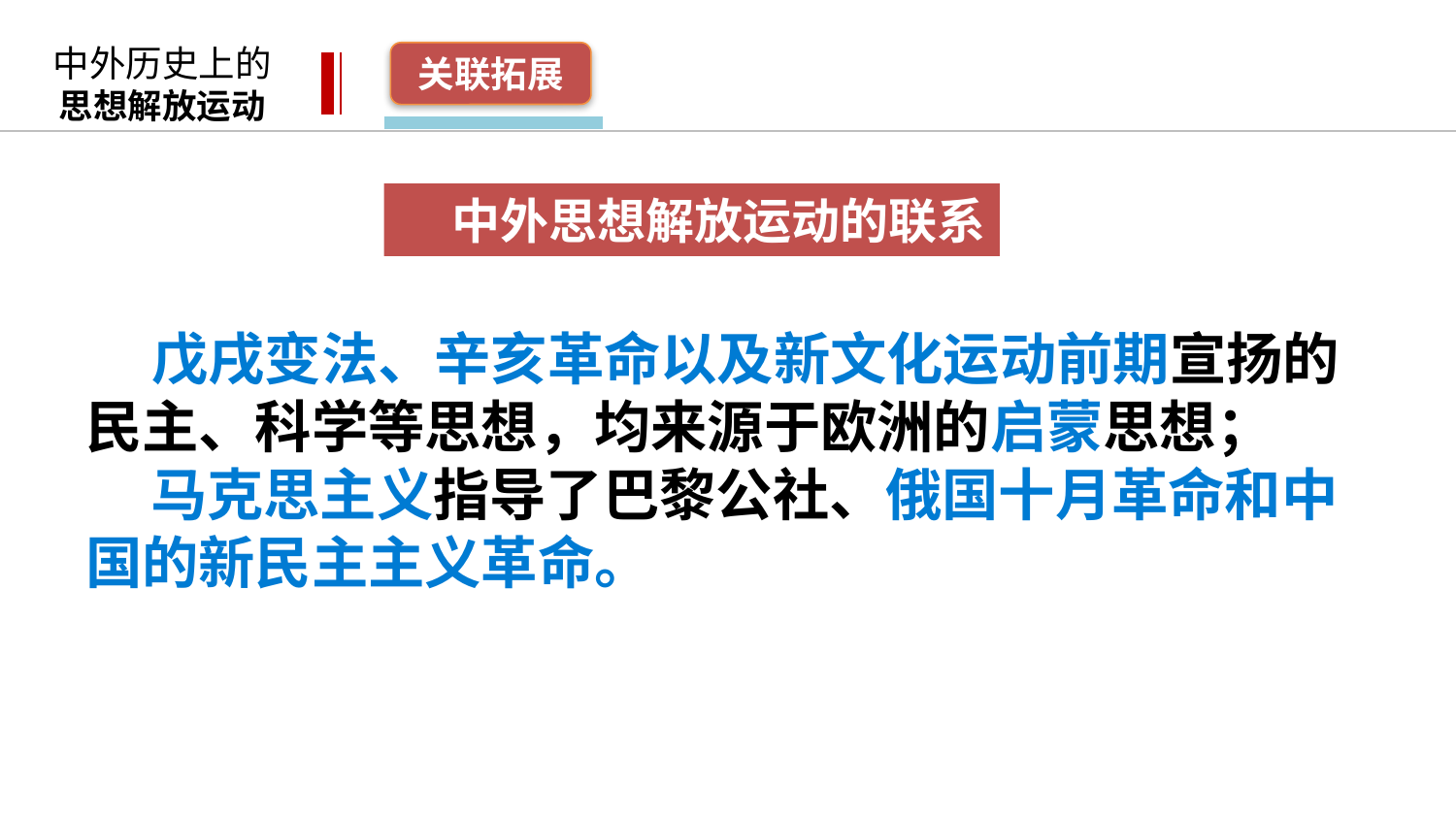

中外历史上的
思想解放运动
关联拓展
中外思想解放运动的联系
     戊戌变法、辛亥革命以及新文化运动前期宣扬的民主、科学等思想，均来源于欧洲的启蒙思想；
    马克思主义指导了巴黎公社、俄国十月革命和中国的新民主主义革命。